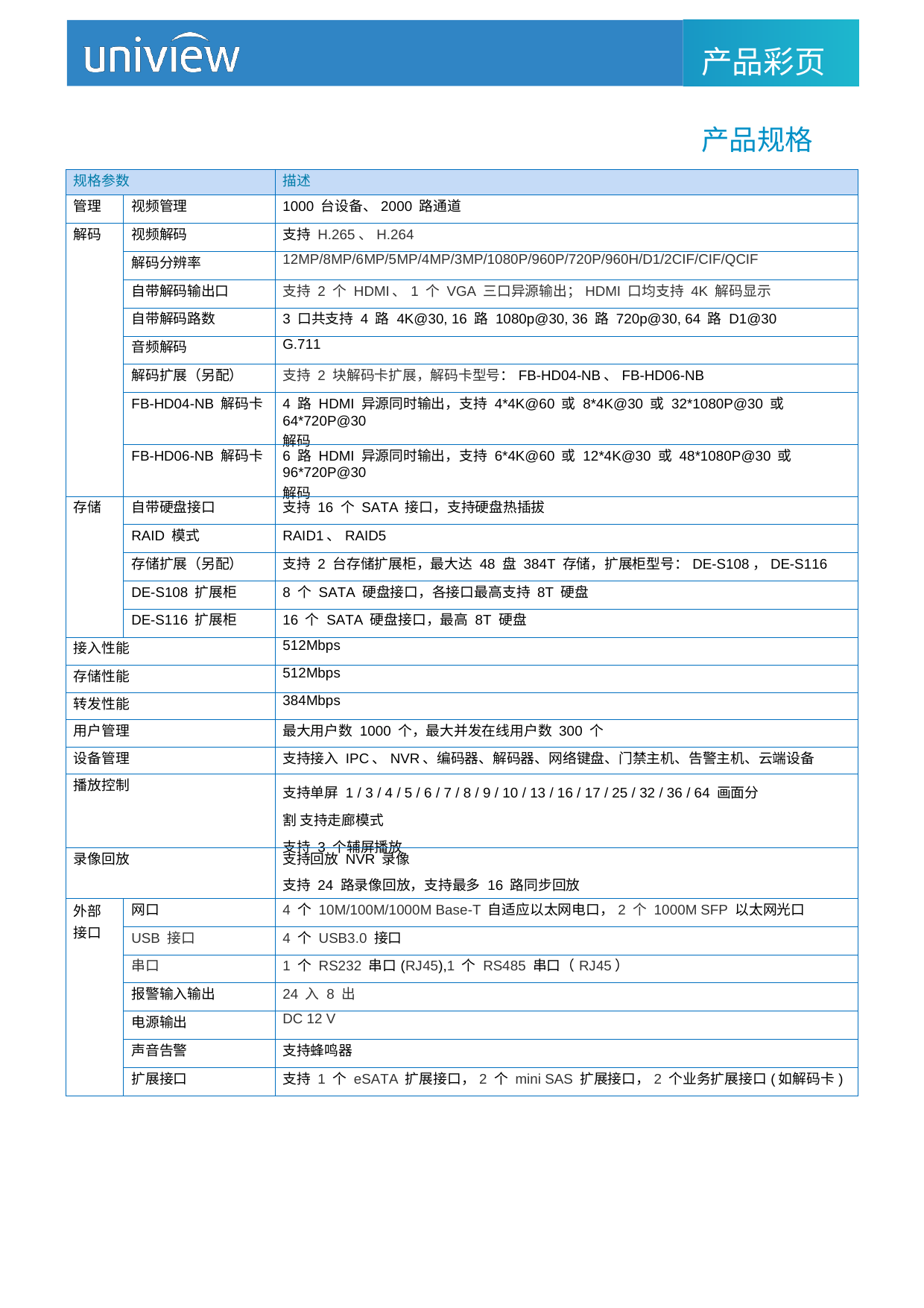

产品彩页

产品规格
| 规格参数 |  | 描述 |
| --- | --- | --- |
| 管理 | 视频管理 | 1000 台设备、2000 路通道 |
| 解码 | 视频解码 | 支持 H.265、H.264 |
|  | 解码分辨率 | 12MP/8MP/6MP/5MP/4MP/3MP/1080P/960P/720P/960H/D1/2CIF/CIF/QCIF |
|  | 自带解码输出口 | 支持 2 个 HDMI、1 个 VGA 三口异源输出；HDMI 口均支持 4K 解码显示 |
|  | 自带解码路数 | 3 口共支持 4 路 4K@30, 16 路 1080p@30, 36 路 720p@30, 64 路 D1@30 |
|  | 音频解码 | G.711 |
|  | 解码扩展（另配） | 支持 2 块解码卡扩展，解码卡型号：FB-HD04-NB、FB-HD06-NB |
|  | FB-HD04-NB 解码卡 | 4 路 HDMI 异源同时输出，支持 4\*4K@60 或 8\*4K@30 或 32\*1080P@30 或 64\*720P@30 解码 |
|  | FB-HD06-NB 解码卡 | 6 路 HDMI 异源同时输出，支持 6\*4K@60 或 12\*4K@30 或 48\*1080P@30 或 96\*720P@30 解码 |
| 存储 | 自带硬盘接口 | 支持 16 个 SATA 接口，支持硬盘热插拔 |
|  | RAID 模式 | RAID1、RAID5 |
|  | 存储扩展（另配） | 支持 2 台存储扩展柜，最大达 48 盘 384T 存储，扩展柜型号：DE-S108，DE-S116 |
|  | DE-S108 扩展柜 | 8 个 SATA 硬盘接口，各接口最高支持 8T 硬盘 |
|  | DE-S116 扩展柜 | 16 个 SATA 硬盘接口，最高 8T 硬盘 |
| 接入性能 |  | 512Mbps |
| 存储性能 |  | 512Mbps |
| 转发性能 |  | 384Mbps |
| 用户管理 |  | 最大用户数 1000 个，最大并发在线用户数 300 个 |
| 设备管理 |  | 支持接入 IPC、NVR、编码器、解码器、网络键盘、门禁主机、告警主机、云端设备 |
| 播放控制 |  | 支持单屏 1 / 3 / 4 / 5 / 6 / 7 / 8 / 9 / 10 / 13 / 16 / 17 / 25 / 32 / 36 / 64 画面分割 支持走廊模式 支持 3 个辅屏播放 |
| 录像回放 |  | 支持回放 NVR 录像 支持 24 路录像回放，支持最多 16 路同步回放 |
| 外部 接口 | 网口 | 4 个 10M/100M/1000M Base-T 自适应以太网电口，2 个 1000M SFP 以太网光口 |
|  | USB 接口 | 4 个 USB3.0 接口 |
|  | 串口 | 1 个 RS232 串口(RJ45),1 个 RS485 串口（RJ45） |
|  | 报警输入输出 | 24 入 8 出 |
|  | 电源输出 | DC 12 V |
|  | 声音告警 | 支持蜂鸣器 |
|  | 扩展接口 | 支持 1 个 eSATA 扩展接口，2 个 mini SAS 扩展接口，2 个业务扩展接口(如解码卡) |